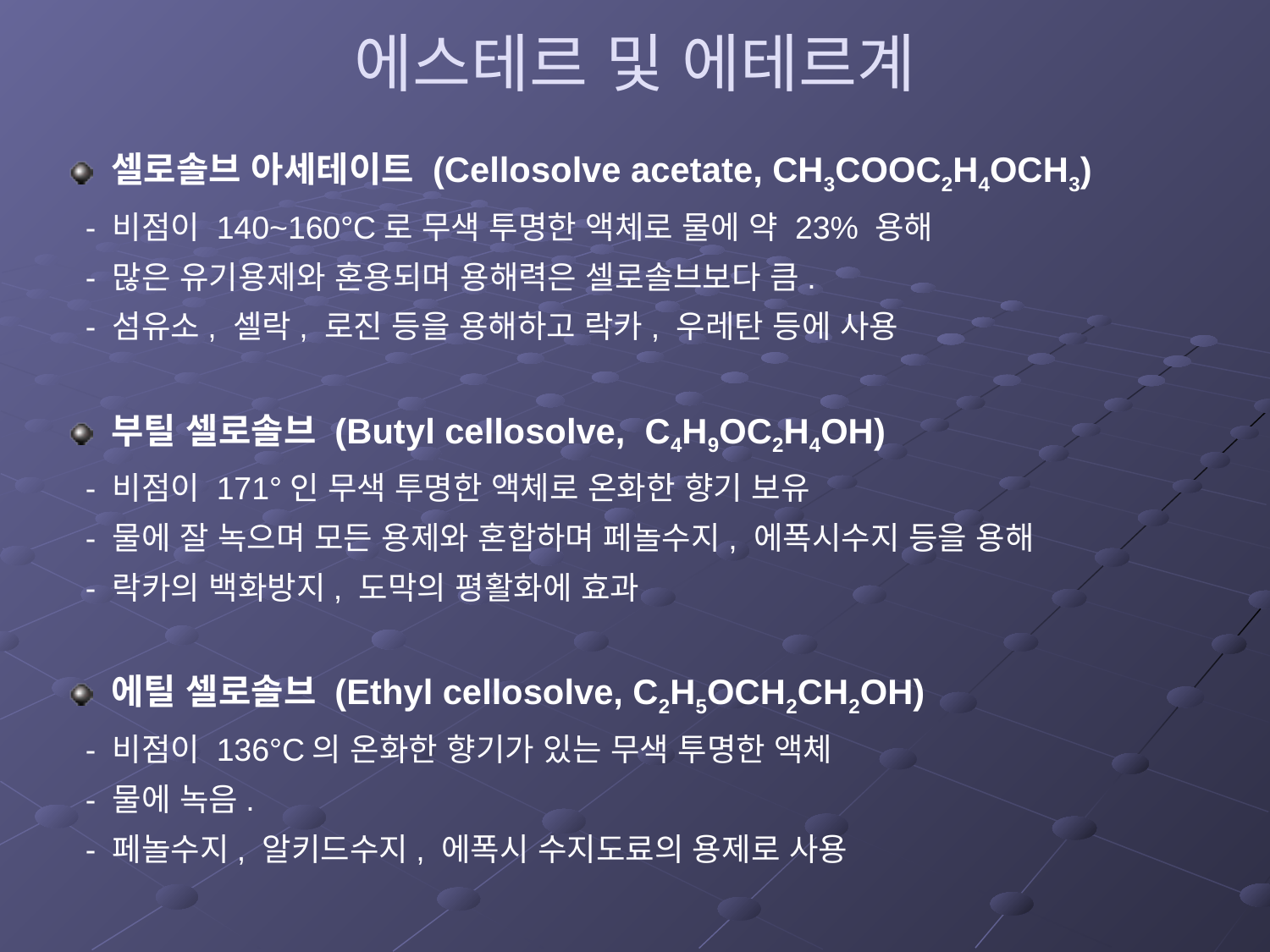

# 에스테르 및 에테르계
 셀로솔브 아세테이트 (Cellosolve acetate, CH3COOC2H4OCH3)
  - 비점이 140~160°C로 무색 투명한 액체로 물에 약 23% 용해
  - 많은 유기용제와 혼용되며 용해력은 셀로솔브보다 큼.
  - 섬유소, 셀락, 로진 등을 용해하고 락카, 우레탄 등에 사용

 부틸 셀로솔브 (Butyl cellosolve,  C4H9OC2H4OH)
  - 비점이 171°인 무색 투명한 액체로 온화한 향기 보유
  - 물에 잘 녹으며 모든 용제와 혼합하며 페놀수지, 에폭시수지 등을 용해
  - 락카의 백화방지, 도막의 평활화에 효과

 에틸 셀로솔브 (Ethyl cellosolve, C2H5OCH2CH2OH)
  - 비점이 136°C의 온화한 향기가 있는 무색 투명한 액체
  - 물에 녹음.
  - 페놀수지, 알키드수지, 에폭시 수지도료의 용제로 사용